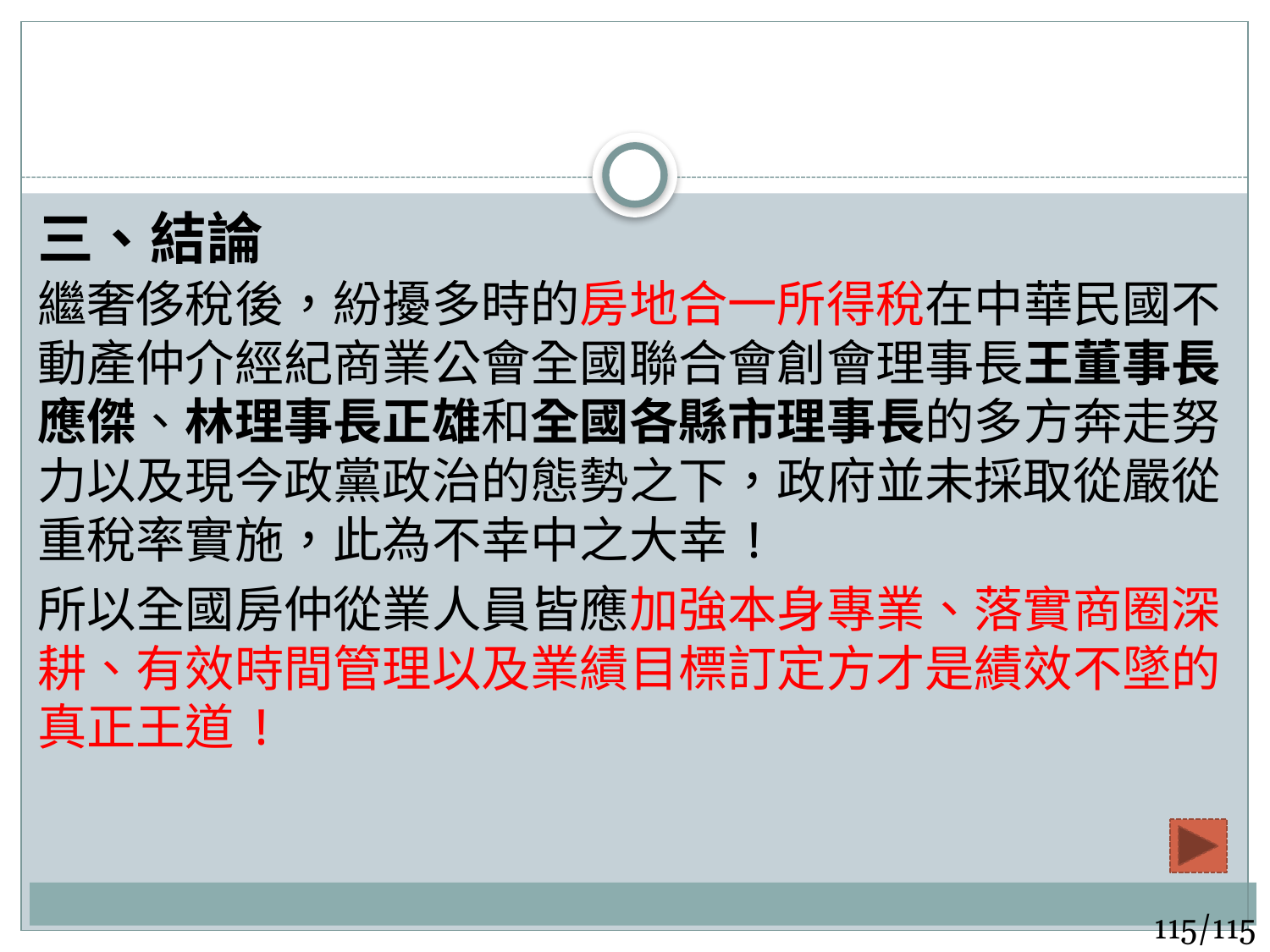

# 三、結論
繼奢侈稅後，紛擾多時的房地合一所得稅在中華民國不動產仲介經紀商業公會全國聯合會創會理事長王董事長應傑、林理事長正雄和全國各縣市理事長的多方奔走努力以及現今政黨政治的態勢之下，政府並未採取從嚴從重稅率實施，此為不幸中之大幸!
所以全國房仲從業人員皆應加強本身專業、落實商圈深耕、有效時間管理以及業績目標訂定方才是績效不墜的真正王道!